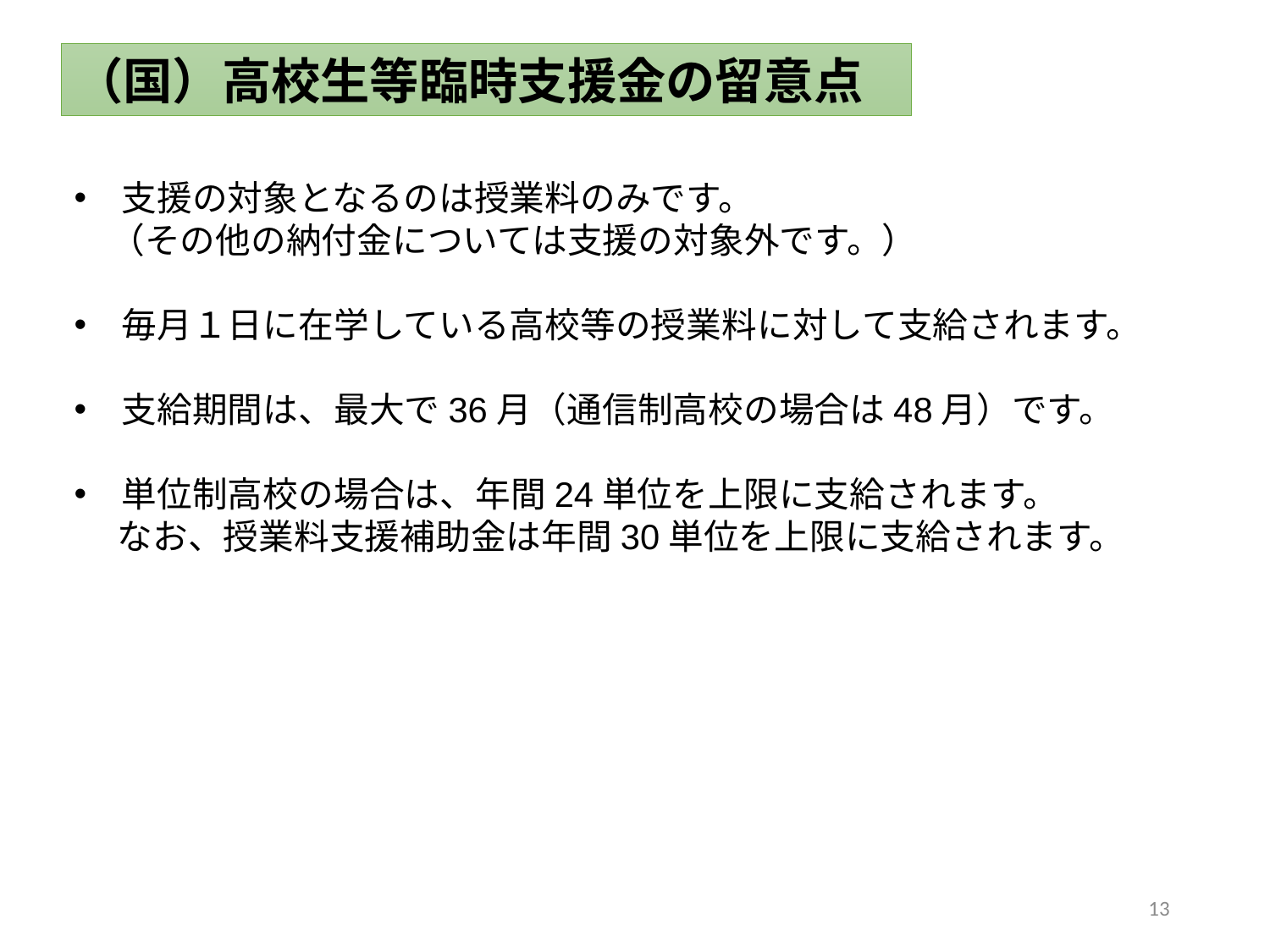

（国）高校生等臨時支援金の留意点
支援の対象となるのは授業料のみです。
　（その他の納付金については支援の対象外です。）

毎月１日に在学している高校等の授業料に対して支給されます。

支給期間は、最大で36月（通信制高校の場合は48月）です。

単位制高校の場合は、年間24単位を上限に支給されます。
　 なお、授業料支援補助金は年間30単位を上限に支給されます。
13